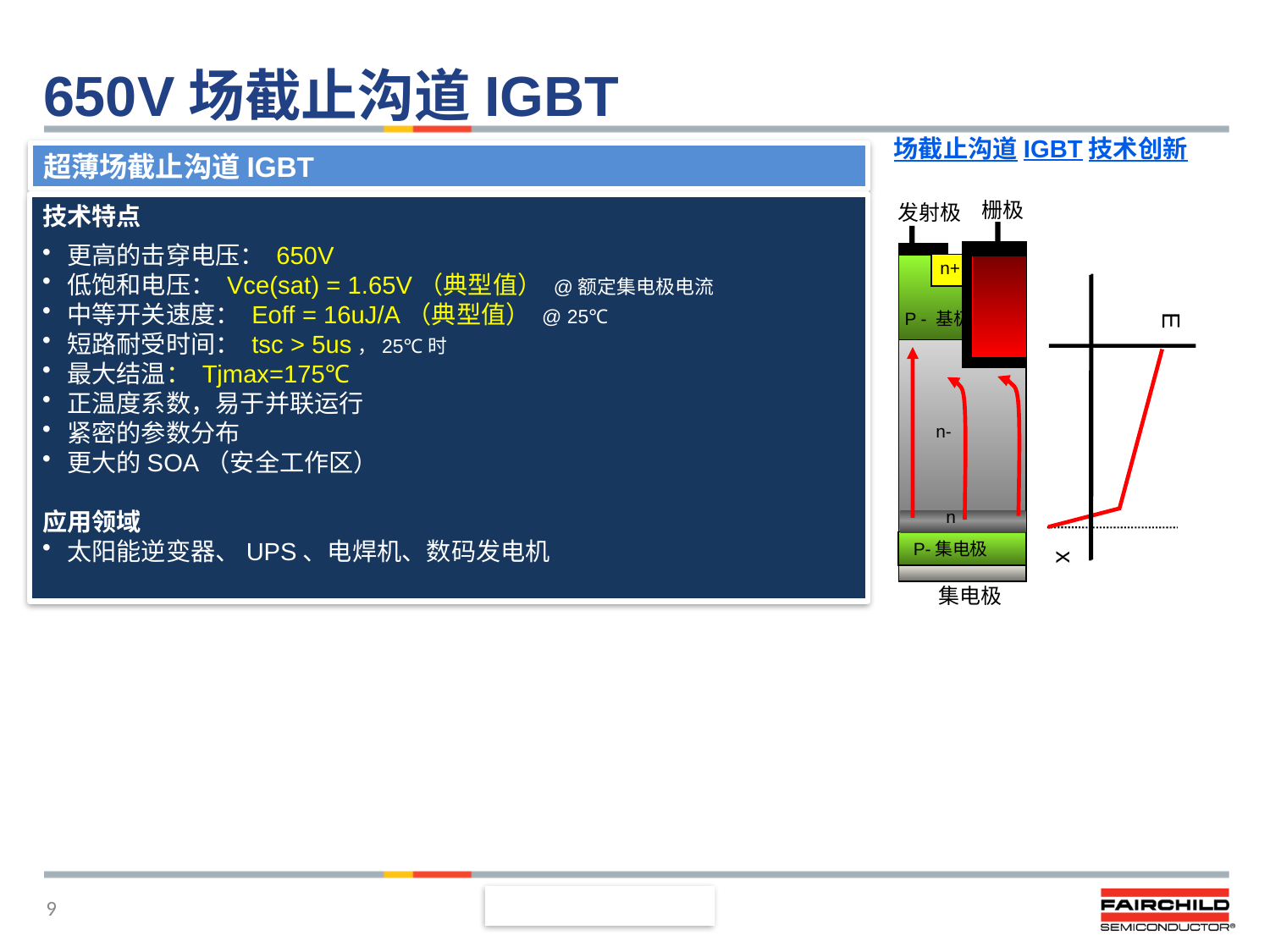

# 650V场截止沟道IGBT
场截止沟道IGBT技术创新
超薄场截止沟道IGBT
栅极
发射极

n+

E

x
P - 基极

n-
n

P-集电极

集电极
技术特点
更高的击穿电压： 650V
低饱和电压： Vce(sat) = 1.65V（典型值） @额定集电极电流
中等开关速度： Eoff = 16uJ/A（典型值） @ 25℃
短路耐受时间： tsc > 5us，25℃时
最大结温： Tjmax=175℃
正温度系数，易于并联运行
紧密的参数分布
更大的SOA（安全工作区）

应用领域
太阳能逆变器、UPS、电焊机、数码发电机